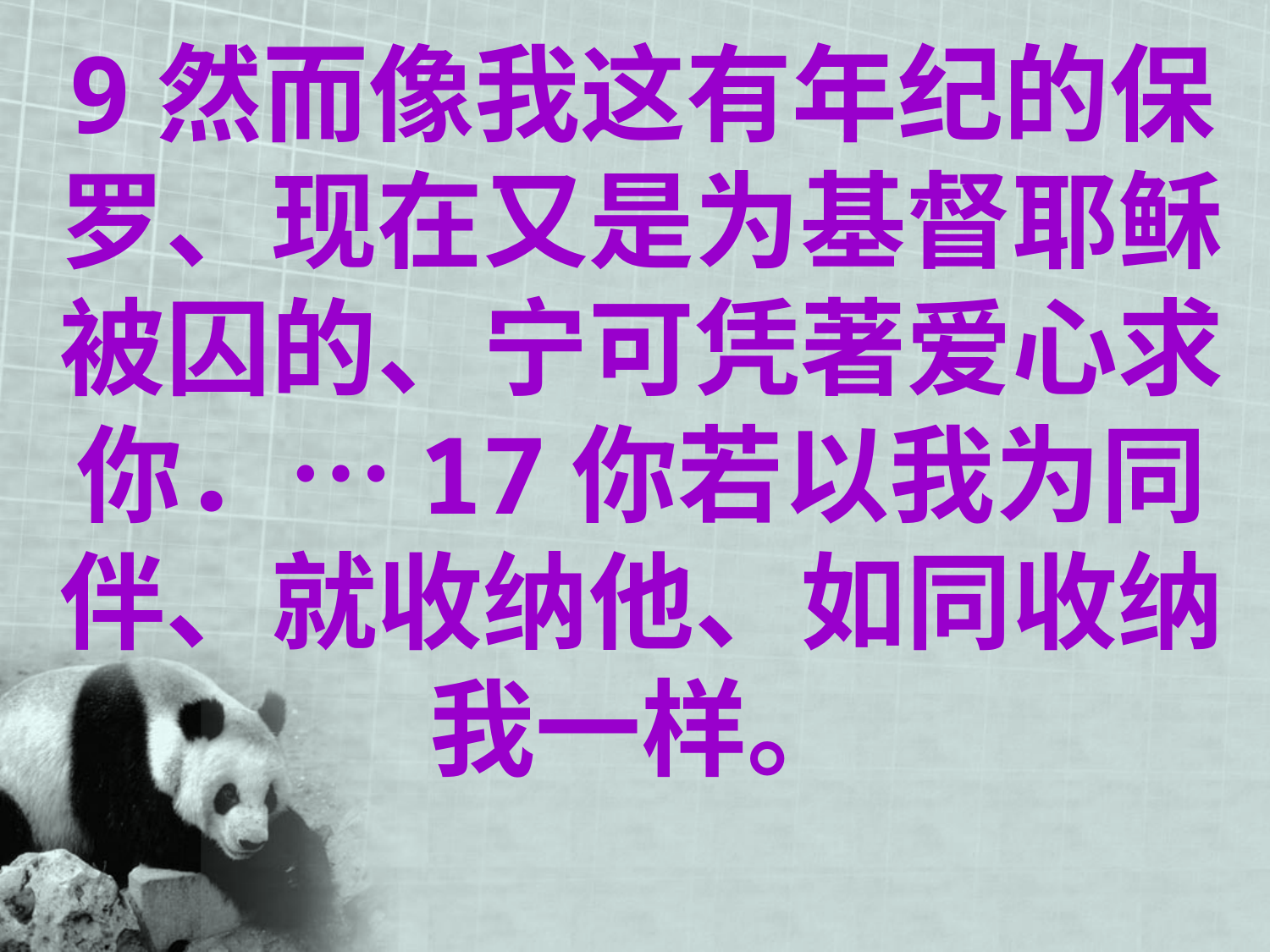

9然而像我这有年纪的保罗、现在又是为基督耶稣被囚的、宁可凭著爱心求你．…17你若以我为同伴、就收纳他、如同收纳我一样。